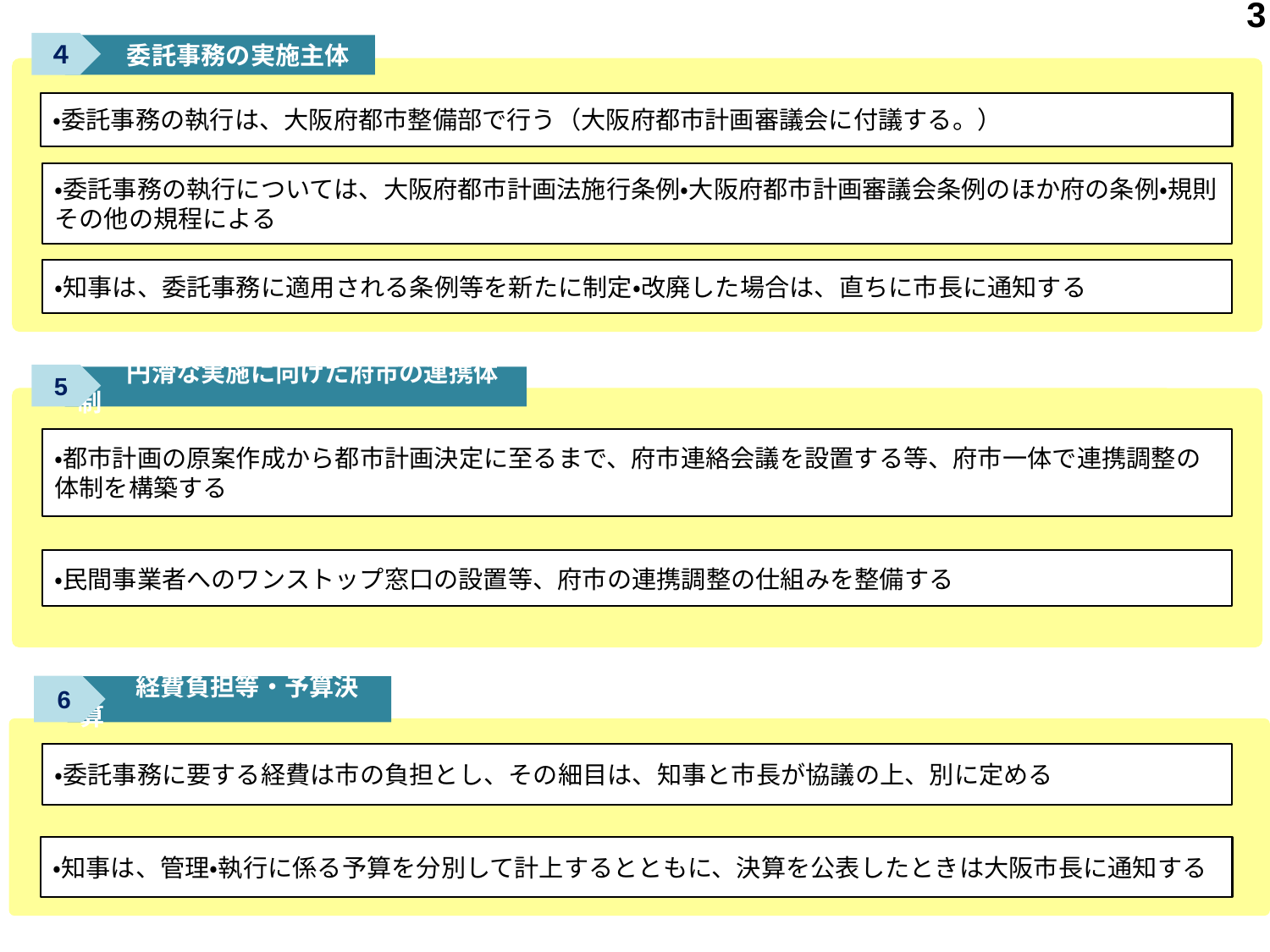

3
４
　　委託事務の実施主体

・委託事務の執行は、大阪府都市整備部で行う（大阪府都市計画審議会に付議する。）

・委託事務の執行については、大阪府都市計画法施行条例・大阪府都市計画審議会条例のほか府の条例・規則その他の規程による

・知事は、委託事務に適用される条例等を新たに制定・改廃した場合は、直ちに市長に通知する
5
　　円滑な実施に向けた府市の連携体制

・都市計画の原案作成から都市計画決定に至るまで、府市連絡会議を設置する等、府市一体で連携調整の体制を構築する
・民間事業者へのワンストップ窓口の設置等、府市の連携調整の仕組みを整備する
6
　　経費負担等・予算決算

・委託事務に要する経費は市の負担とし、その細目は、知事と市長が協議の上、別に定める
・知事は、管理・執行に係る予算を分別して計上するとともに、決算を公表したときは大阪市長に通知する